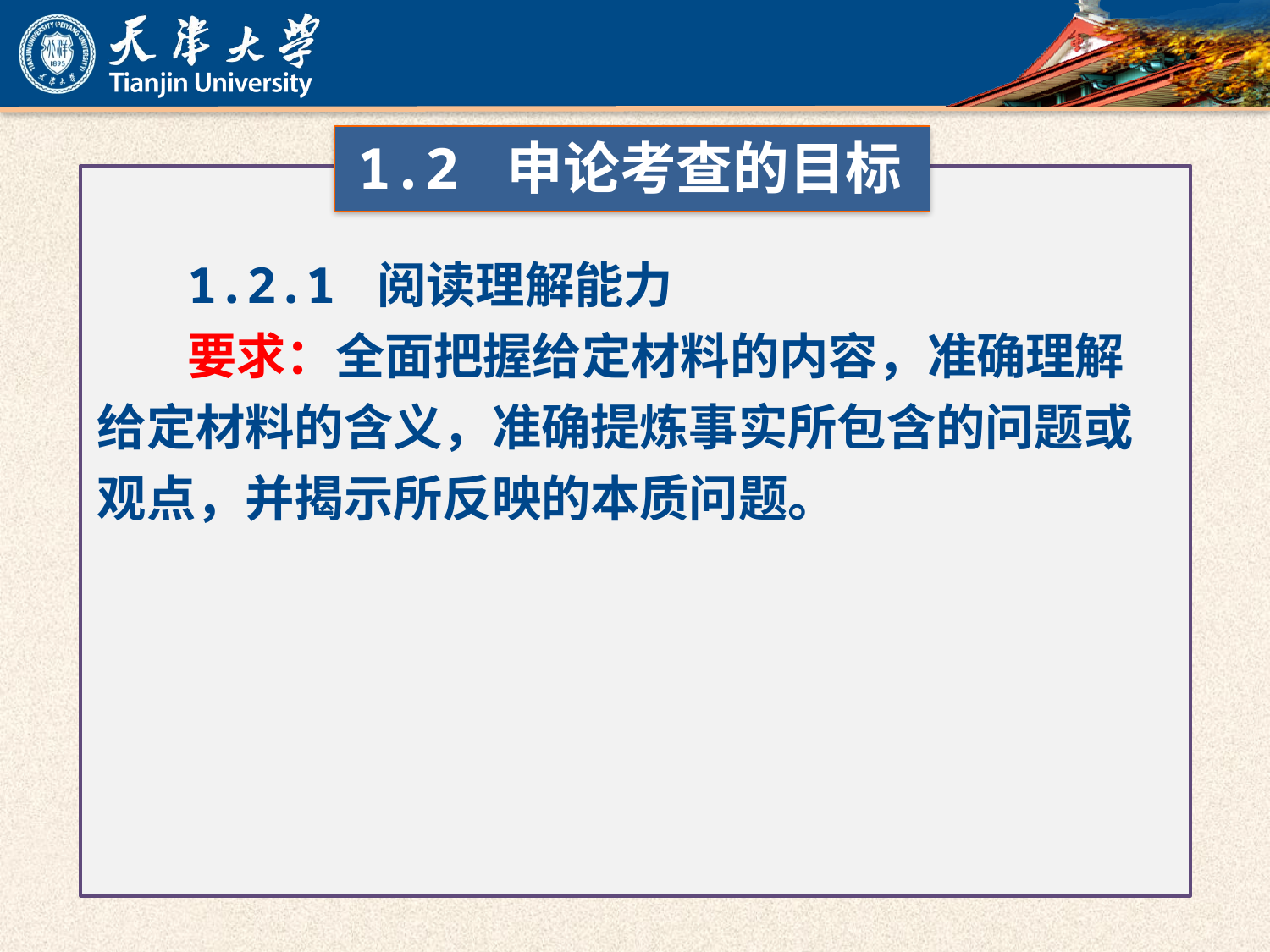

1.2 申论考查的目标

1.2.1 阅读理解能力
要求：全面把握给定材料的内容，准确理解给定材料的含义，准确提炼事实所包含的问题或观点，并揭示所反映的本质问题。